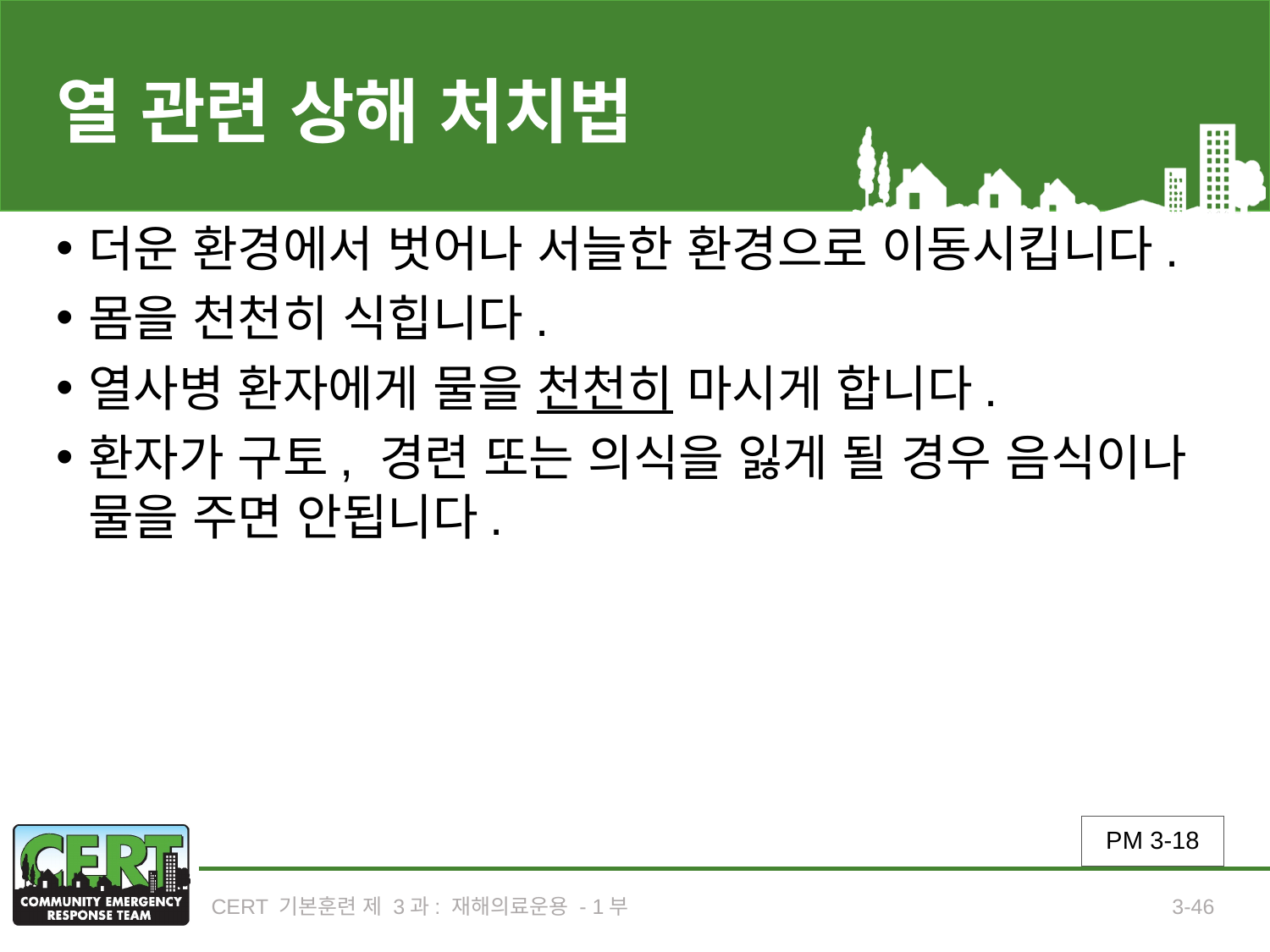

# 열 관련 상해 처치법
더운 환경에서 벗어나 서늘한 환경으로 이동시킵니다.
몸을 천천히 식힙니다.
열사병 환자에게 물을 천천히 마시게 합니다.
환자가 구토, 경련 또는 의식을 잃게 될 경우 음식이나 물을 주면 안됩니다.
PM 3-18
CERT 기본훈련 제 3과: 재해의료운용 - 1부
3-46